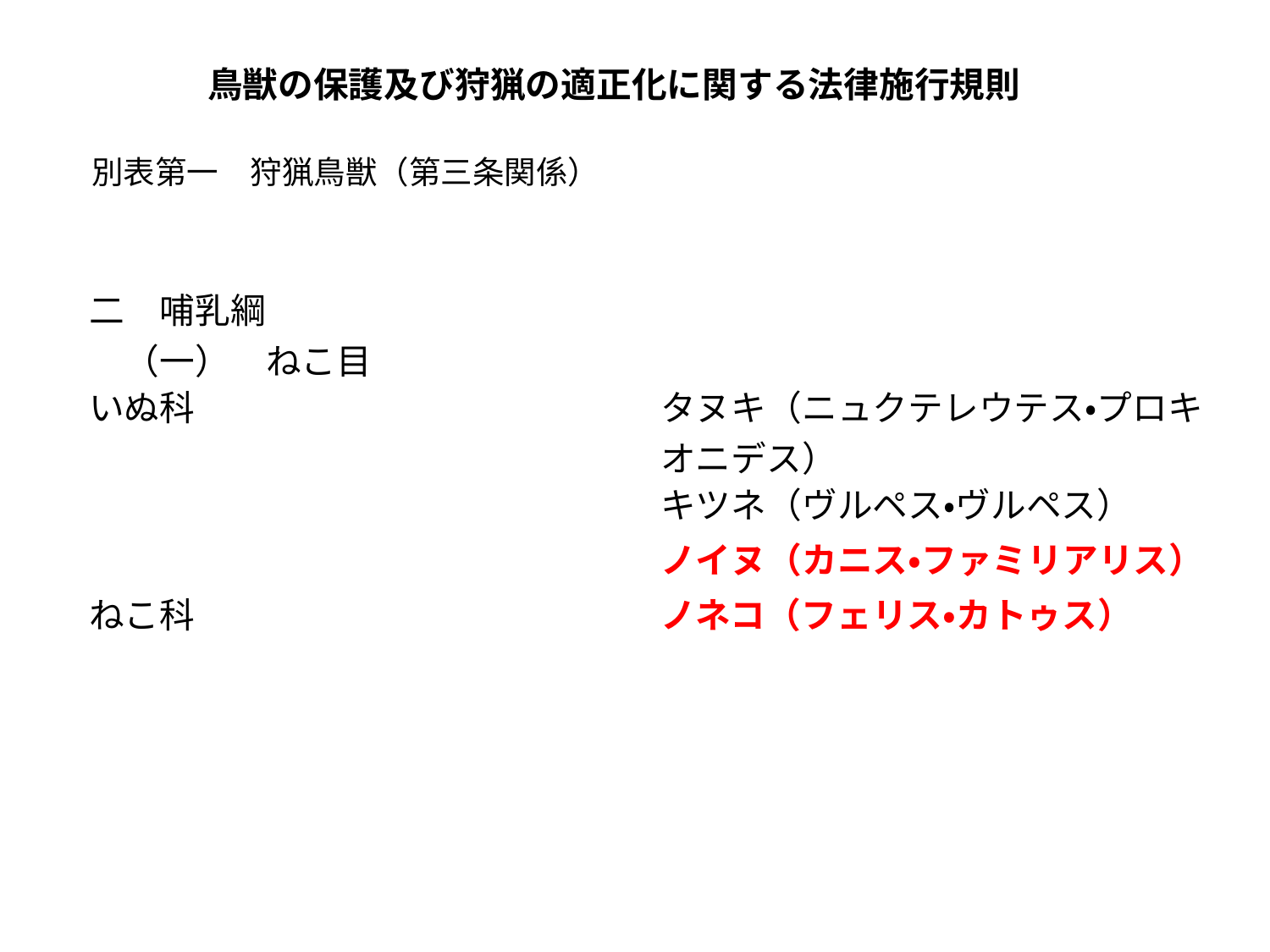

鳥獣の保護及び狩猟の適正化に関する法律施行規則
別表第一　狩猟鳥獣（第三条関係）
| 二　哺乳綱 　（一）　ねこ目 |  |
| --- | --- |
| いぬ科 | タヌキ（ニュクテレウテス・プロキオニデス） |
|  | キツネ（ヴルペス・ヴルペス） |
|  | ノイヌ（カニス・ファミリアリス） |
| ねこ科 | ノネコ（フェリス・カトゥス） |